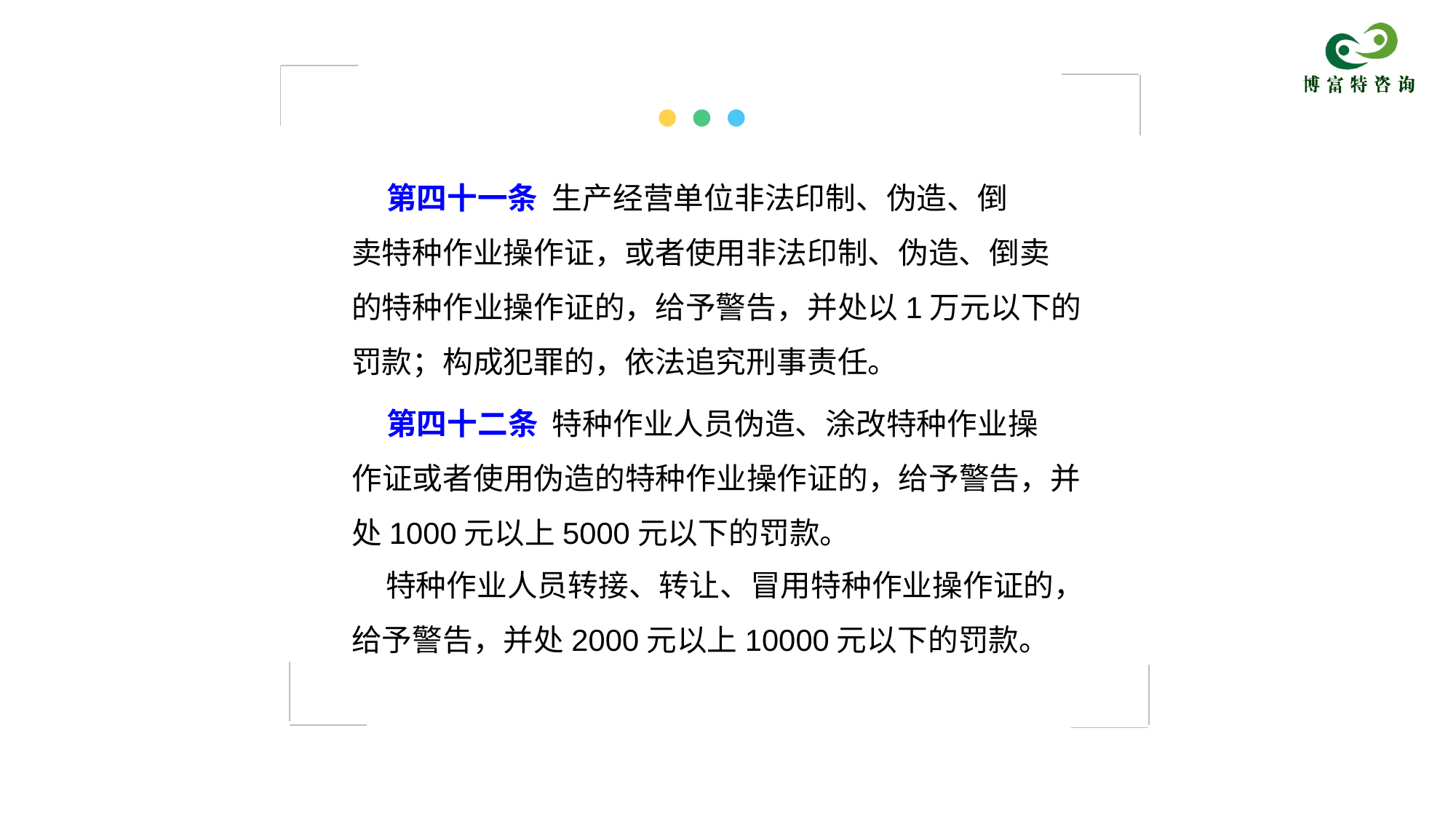

第四十一条  生产经营单位非法印制、伪造、倒
卖特种作业操作证，或者使用非法印制、伪造、倒卖
的特种作业操作证的，给予警告，并处以1万元以下的
罚款；构成犯罪的，依法追究刑事责任。
    第四十二条  特种作业人员伪造、涂改特种作业操
作证或者使用伪造的特种作业操作证的，给予警告，并
处1000元以上5000元以下的罚款。
    特种作业人员转接、转让、冒用特种作业操作证的，
给予警告，并处2000元以上10000元以下的罚款。